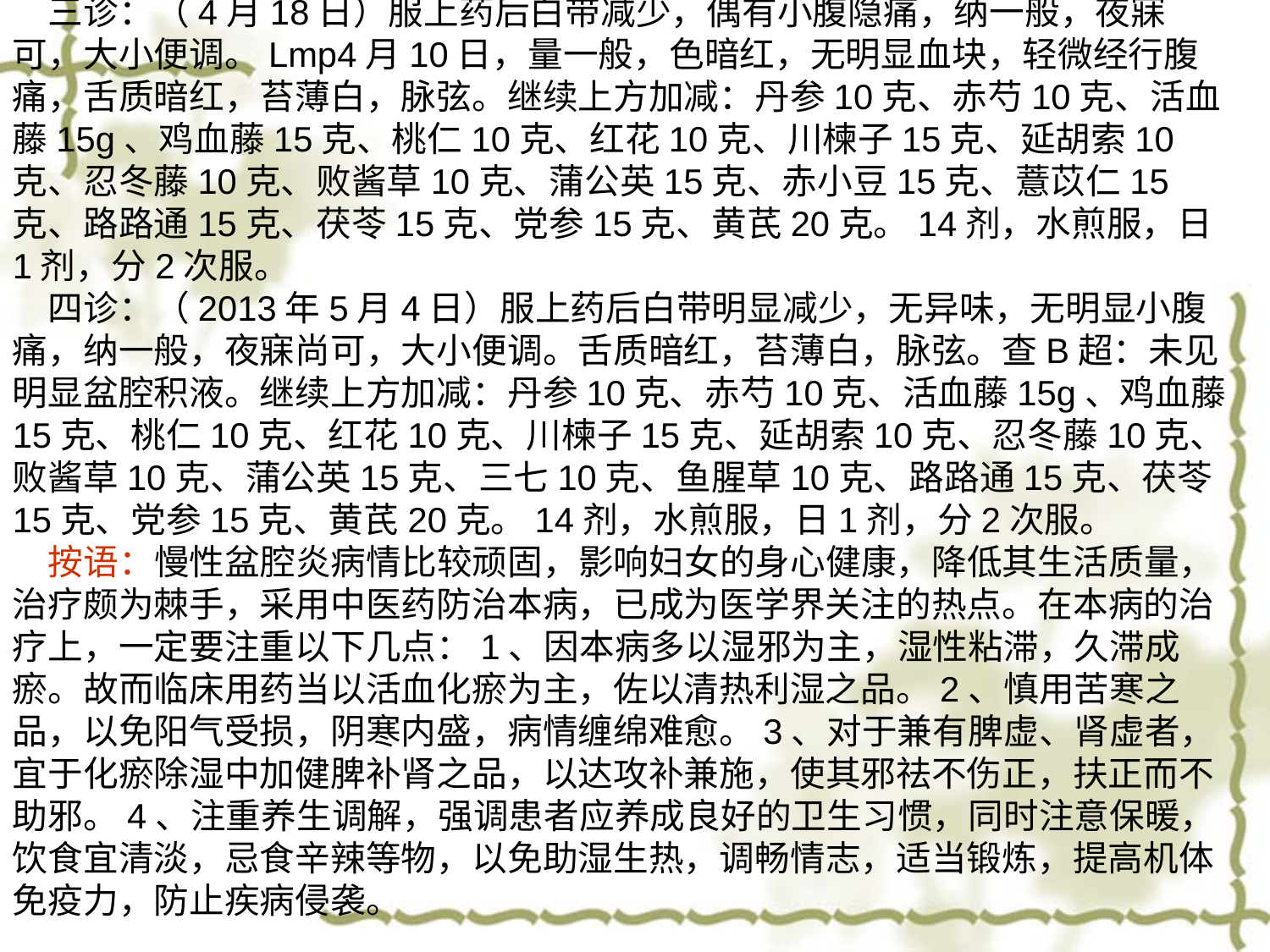

三诊：（4月18日）服上药后白带减少，偶有小腹隐痛，纳一般，夜寐可，大小便调。Lmp4月10日，量一般，色暗红，无明显血块，轻微经行腹痛，舌质暗红，苔薄白，脉弦。继续上方加减：丹参10克、赤芍10克、活血藤15g、鸡血藤15克、桃仁10克、红花10克、川楝子15克、延胡索10克、忍冬藤10克、败酱草10克、蒲公英15克、赤小豆15克、薏苡仁15克、路路通15克、茯苓15克、党参15克、黄芪20克。14剂，水煎服，日1剂，分2次服。
四诊：（2013年5月4日）服上药后白带明显减少，无异味，无明显小腹痛，纳一般，夜寐尚可，大小便调。舌质暗红，苔薄白，脉弦。查B超：未见明显盆腔积液。继续上方加减：丹参10克、赤芍10克、活血藤15g、鸡血藤15克、桃仁10克、红花10克、川楝子15克、延胡索10克、忍冬藤10克、败酱草10克、蒲公英15克、三七10克、鱼腥草10克、路路通15克、茯苓15克、党参15克、黄芪20克。14剂，水煎服，日1剂，分2次服。
按语：慢性盆腔炎病情比较顽固，影响妇女的身心健康，降低其生活质量，治疗颇为棘手，采用中医药防治本病，已成为医学界关注的热点。在本病的治疗上，一定要注重以下几点：1、因本病多以湿邪为主，湿性粘滞，久滞成瘀。故而临床用药当以活血化瘀为主，佐以清热利湿之品。2、慎用苦寒之品，以免阳气受损，阴寒内盛，病情缠绵难愈。3、对于兼有脾虚、肾虚者，宜于化瘀除湿中加健脾补肾之品，以达攻补兼施，使其邪祛不伤正，扶正而不助邪。4、注重养生调解，强调患者应养成良好的卫生习惯，同时注意保暖，饮食宜清淡，忌食辛辣等物，以免助湿生热，调畅情志，适当锻炼，提高机体免疫力，防止疾病侵袭。